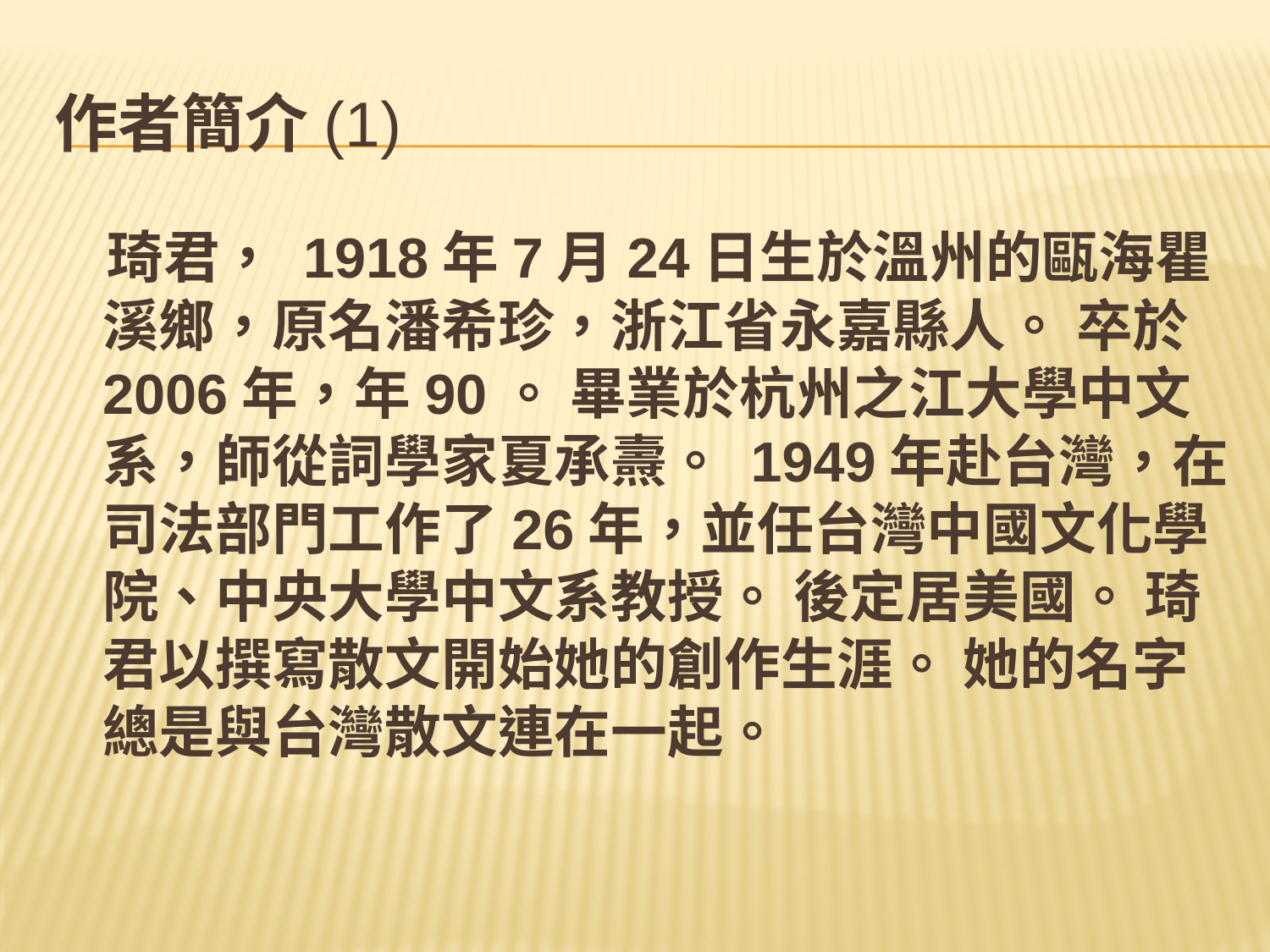

# 作者簡介(1)
   琦君， 1918年7月24日生於溫州的甌海瞿溪鄉，原名潘希珍，浙江省永嘉縣人。 卒於2006年，年90。 畢業於杭州之江大學中文系，師從詞學家夏承燾。 1949年赴台灣，在司法部門工作了26年，並任台灣中國文化學院、中央大學中文系教授。 後定居美國。 琦君以撰寫散文開始她的創作生涯。 她的名字總是與台灣散文連在一起。